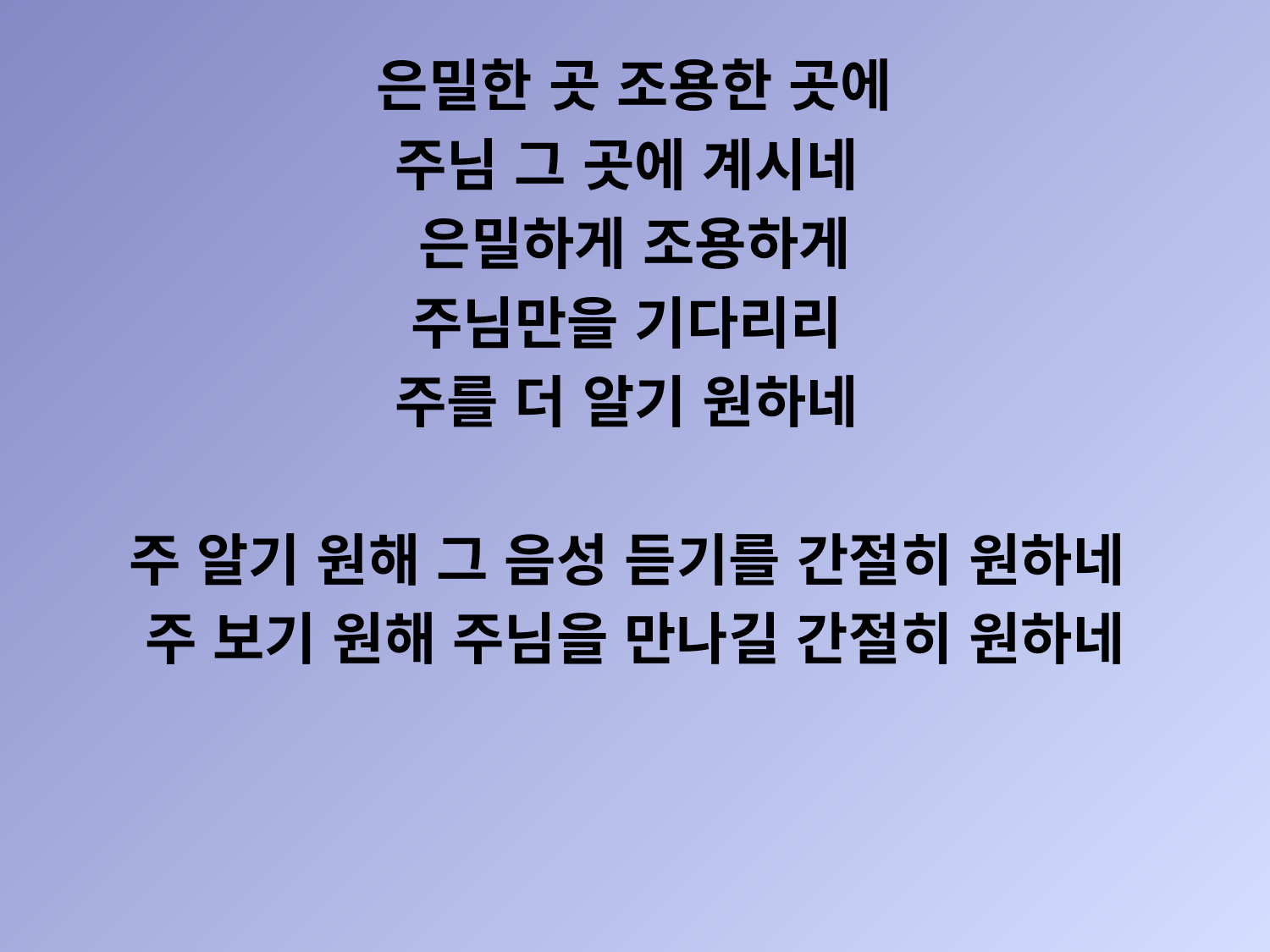

은밀한 곳 조용한 곳에
주님 그 곳에 계시네
은밀하게 조용하게
주님만을 기다리리
주를 더 알기 원하네

주 알기 원해 그 음성 듣기를 간절히 원하네
주 보기 원해 주님을 만나길 간절히 원하네